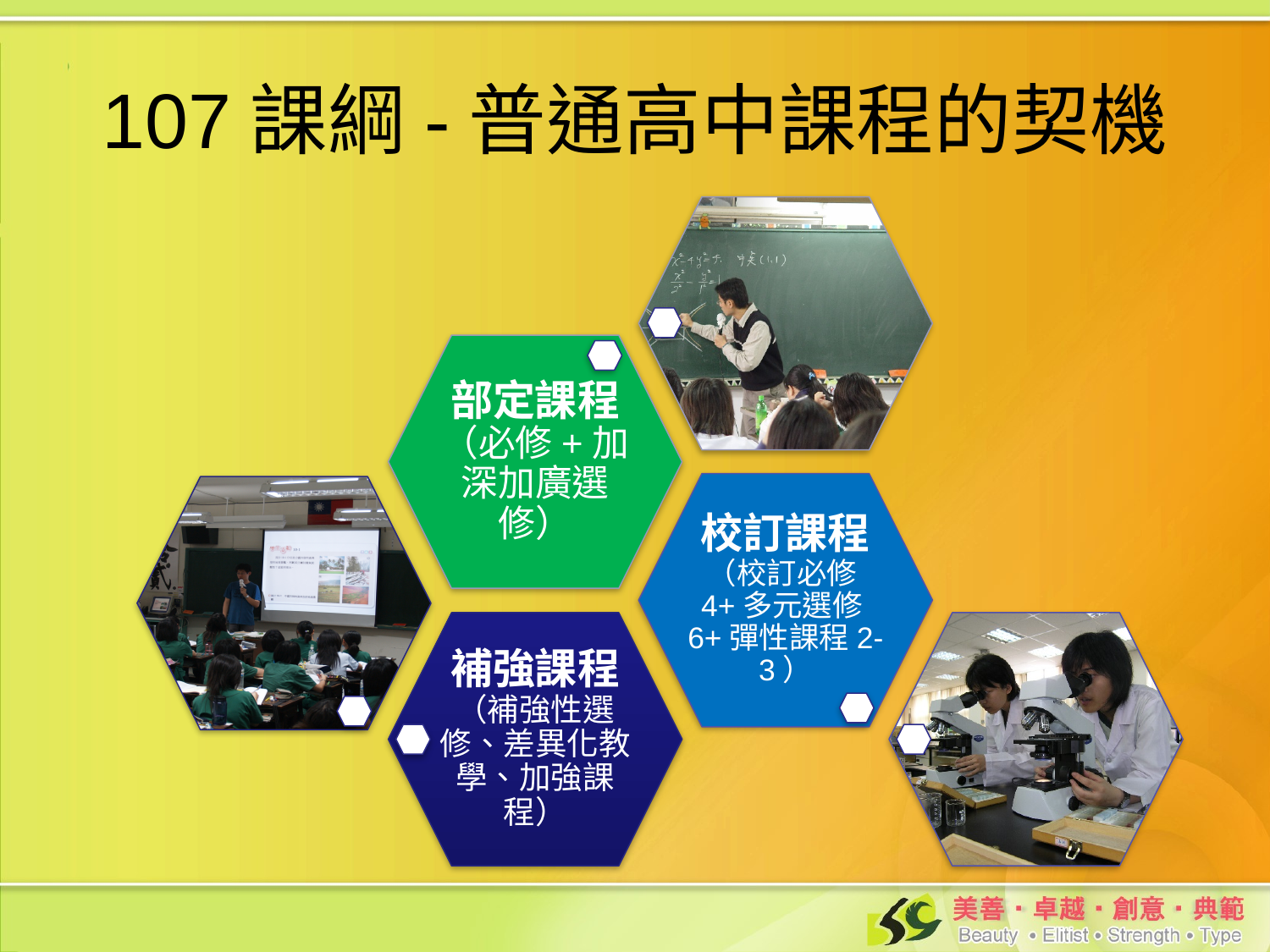

# 107課綱-普通高中課程的契機
補強課程（補強性選修、差異化教學、加強課程）
校訂課程（校訂必修4+多元選修6+彈性課程2-3）
部定課程（必修+加深加廣選修）